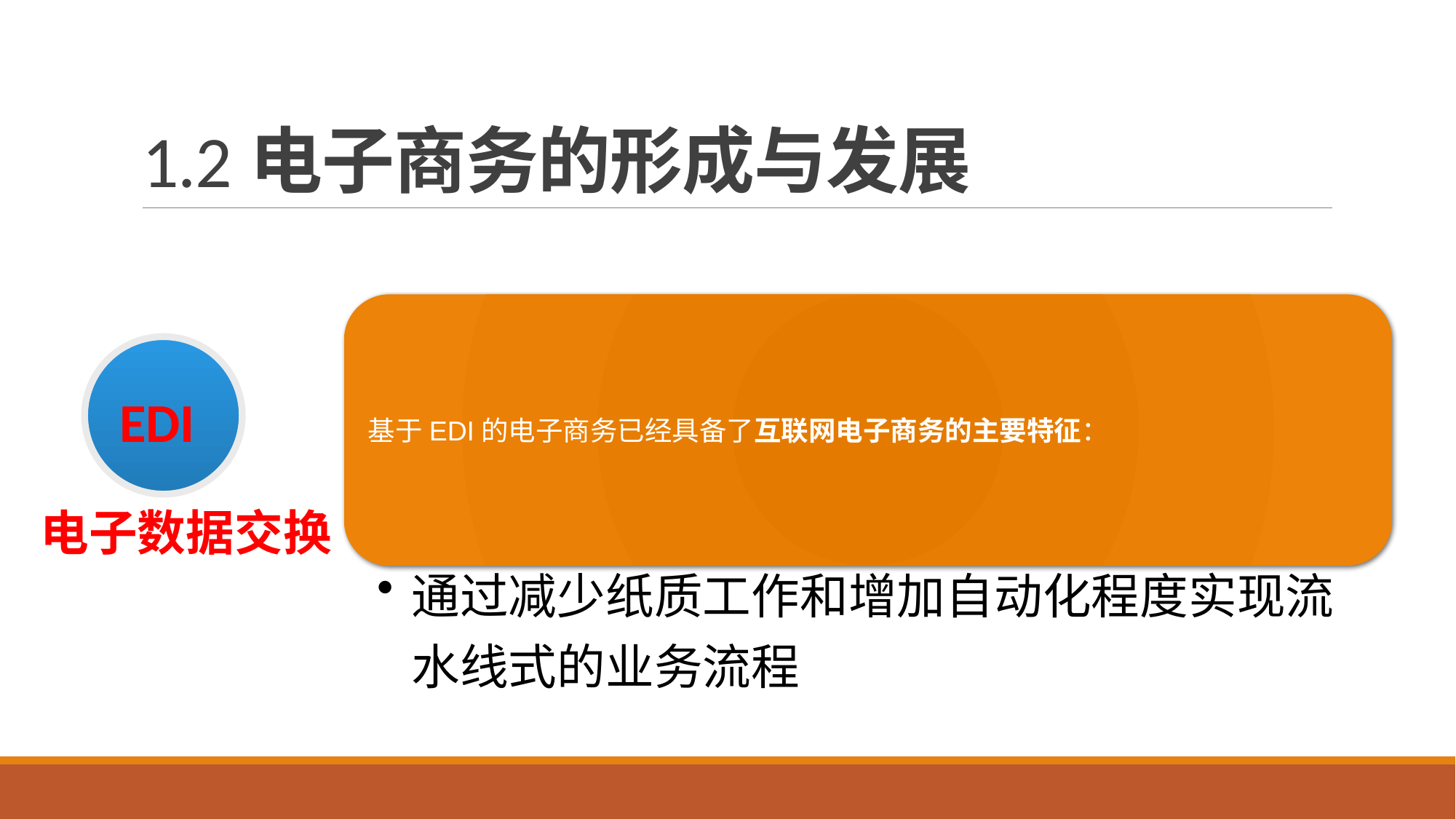

# 1.2电子商务的形成与发展
基于EDI的电子商务已经具备了互联网电子商务的主要特征：
通过减少纸质工作和增加自动化程度实现流水线式的业务流程

EDI
电子数据交换